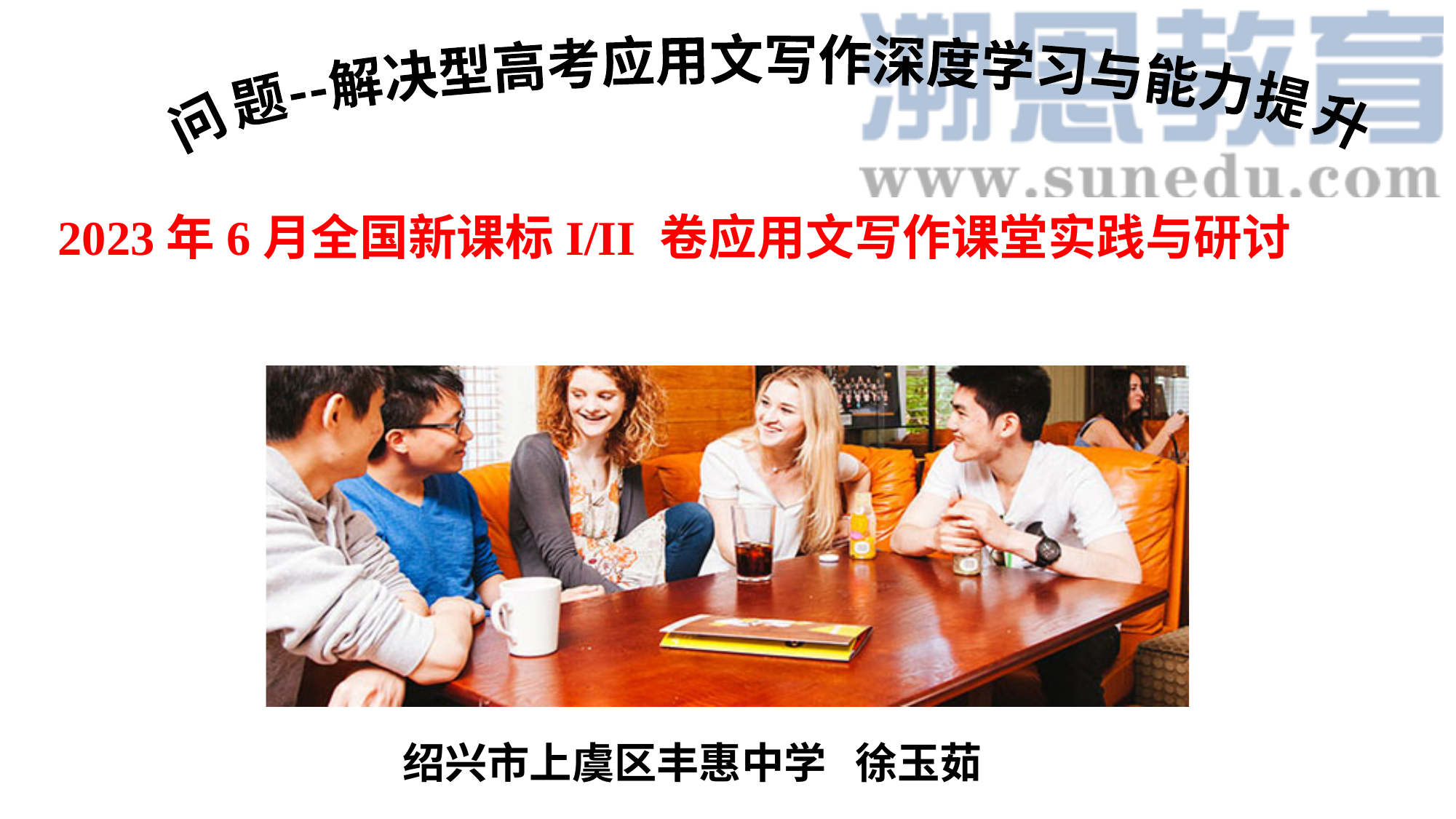

问题--解决型高考应用文写作深度学习与能力提升

2023年6月全国新课标I/II 卷应用文写作课堂实践与研讨

绍兴市上虞区丰惠中学   徐玉茹